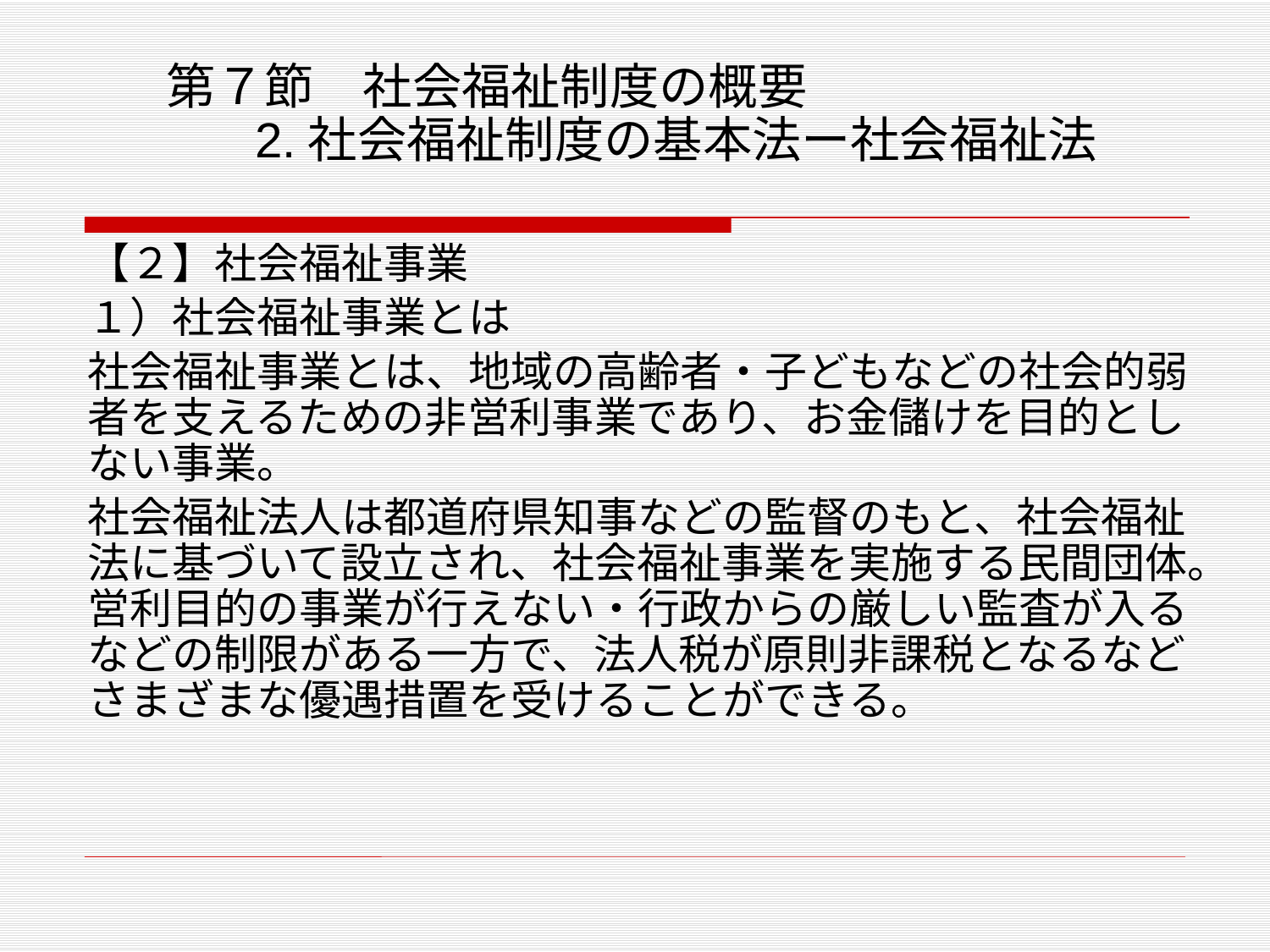

# 第７節　社会福祉制度の概要 2.社会福祉制度の基本法ー社会福祉法
【２】社会福祉事業
１）社会福祉事業とは
社会福祉事業とは、地域の高齢者・子どもなどの社会的弱者を支えるための非営利事業であり、お金儲けを目的としない事業。
社会福祉法人は都道府県知事などの監督のもと、社会福祉法に基づいて設立され、社会福祉事業を実施する民間団体。営利目的の事業が行えない・行政からの厳しい監査が入るなどの制限がある一方で、法人税が原則非課税となるなどさまざまな優遇措置を受けることができる。